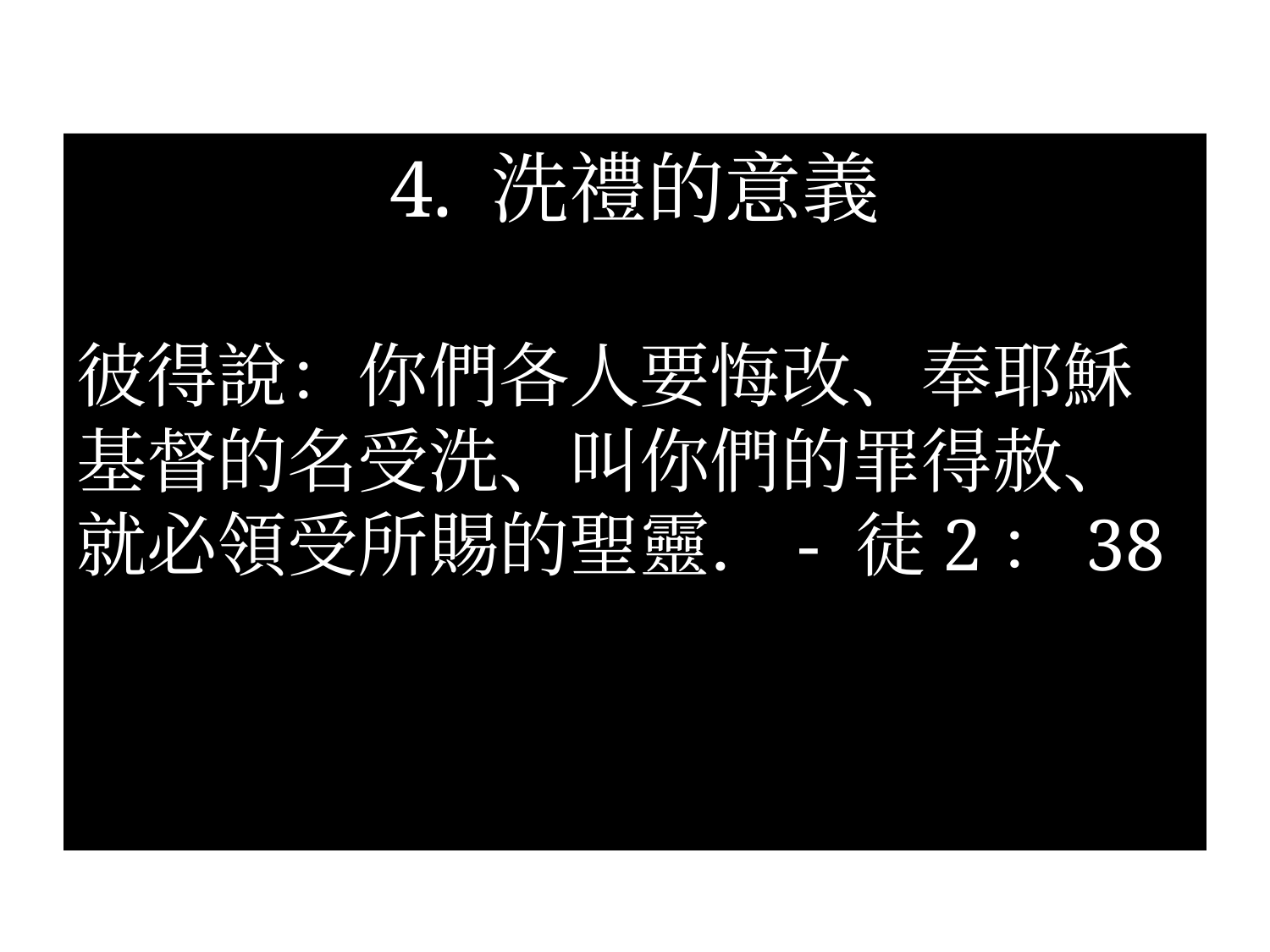

4. 洗禮的意義

彼得說：你們各人要悔改、奉耶穌基督的名受洗、叫你們的罪得赦、就必領受所賜的聖靈．- 徒2：38